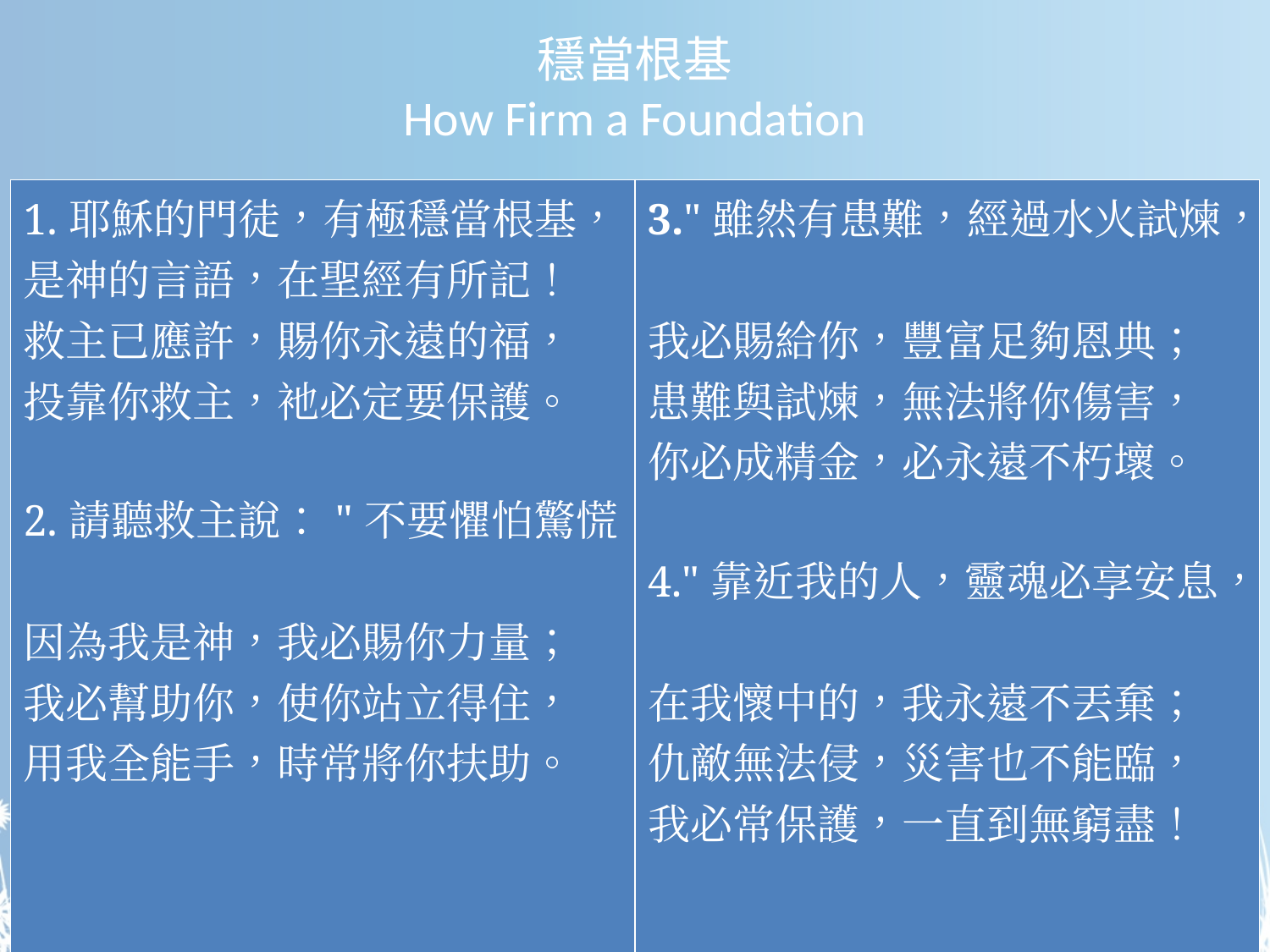

# 穩當根基 How Firm a Foundation
| 1.耶穌的門徒，有極穩當根基， 是神的言語，在聖經有所記！ 救主已應許，賜你永遠的福， 投靠你救主，衪必定要保護。 2.請聽救主說："不要懼怕驚慌， 因為我是神，我必賜你力量； 我必幫助你，使你站立得住， 用我全能手，時常將你扶助。 | 3."雖然有患難，經過水火試煉， 我必賜給你，豐富足夠恩典； 患難與試煉，無法將你傷害， 你必成精金，必永遠不朽壞。 4."靠近我的人，靈魂必享安息， 在我懷中的，我永遠不丟棄； 仇敵無法侵，災害也不能臨， 我必常保護，一直到無窮盡！ |
| --- | --- |